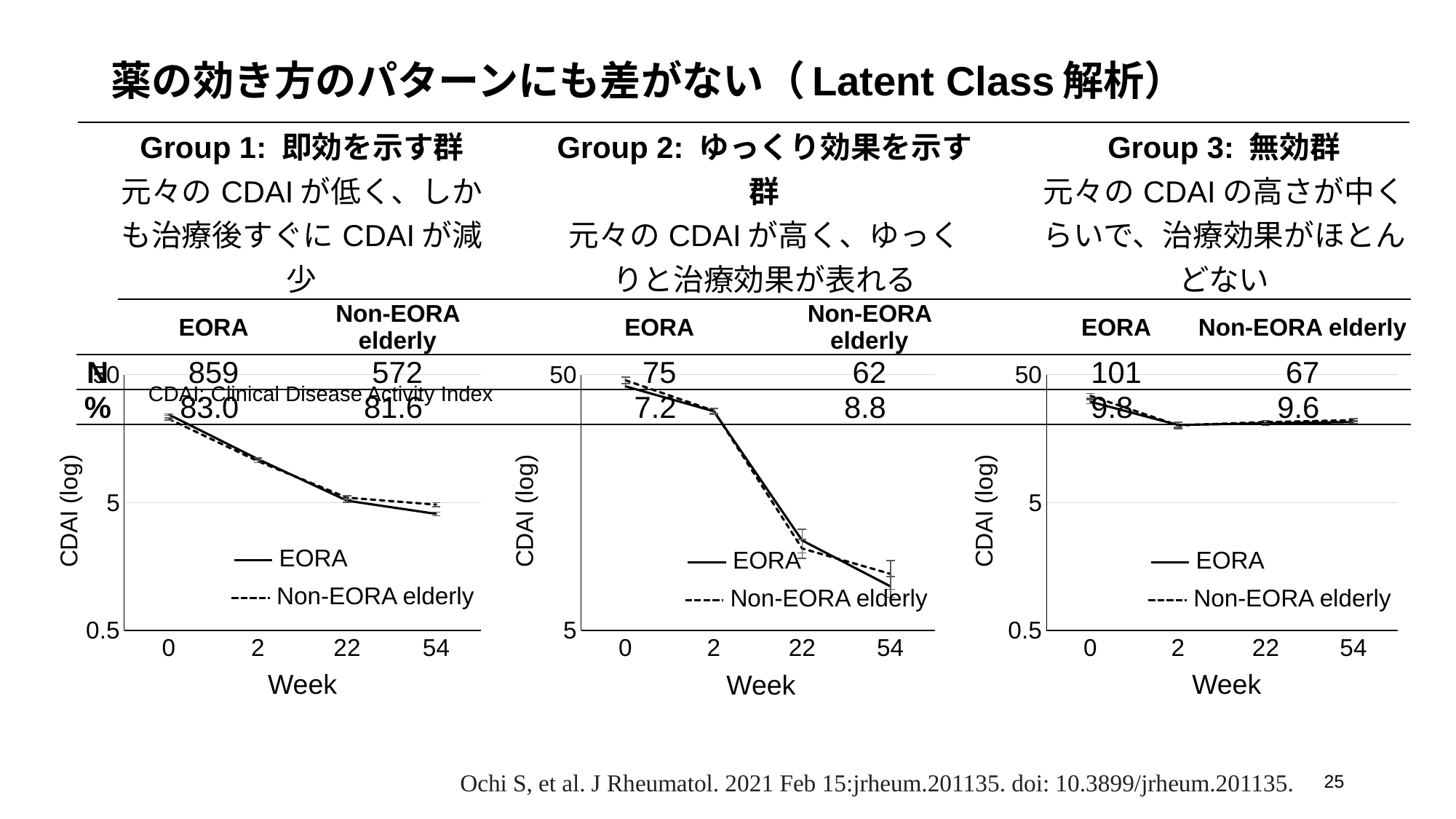

# 薬の効き方のパターンにも差がない（Latent Class解析）
|  | Group 1: 即効を示す群 元々のCDAIが低く、しかも治療後すぐにCDAIが減少 |  |  | Group 2: ゆっくり効果を示す群 元々のCDAIが高く、ゆっくりと治療効果が表れる |  |  | Group 3: 無効群 元々のCDAIの高さが中くらいで、治療効果がほとんどない |  |
| --- | --- | --- | --- | --- | --- | --- | --- | --- |
|  | EORA | Non-EORA elderly |  | EORA | Non-EORA elderly |  | EORA | Non-EORA elderly |
| N | 859 | 572 |  | 75 | 62 |  | 101 | 67 |
| % | 83.0 | 81.6 |  | 7.2 | 8.8 |  | 9.8 | 9.6 |

### Chart

| Category | Class3 | Class3 |
|---|---|---|
| 0 | 45.04752 | 47.5806 |
| 2 | 35.97133 | 36.13843 |
| 22 | 11.23768 | 10.45 |
| 54 | 7.427419 | 8.309091 |

### Chart

| Category | Class2 | Class2 |
|---|---|---|
| 0 | 30.76267 | 34.22097 |
| 2 | 20.21857 | 20.08846 |
| 22 | 20.84016 | 21.31091 |
| 54 | 21.31538 | 22.03171 |

### Chart

| Category | Class1 | Class1 |
|---|---|---|
| 0 | 24.37218 | 22.56068 |
| 2 | 10.92151 | 10.51734 |
| 22 | 5.167897 | 5.460964 |
| 54 | 4.074603 | 4.817087 |
CDAI: Clinical Disease Activity Index
EORA
EORA
EORA
Non-EORA elderly
Non-EORA elderly
Non-EORA elderly
Week
Week
Week
25
Ochi S, et al. J Rheumatol. 2021 Feb 15:jrheum.201135. doi: 10.3899/jrheum.201135.